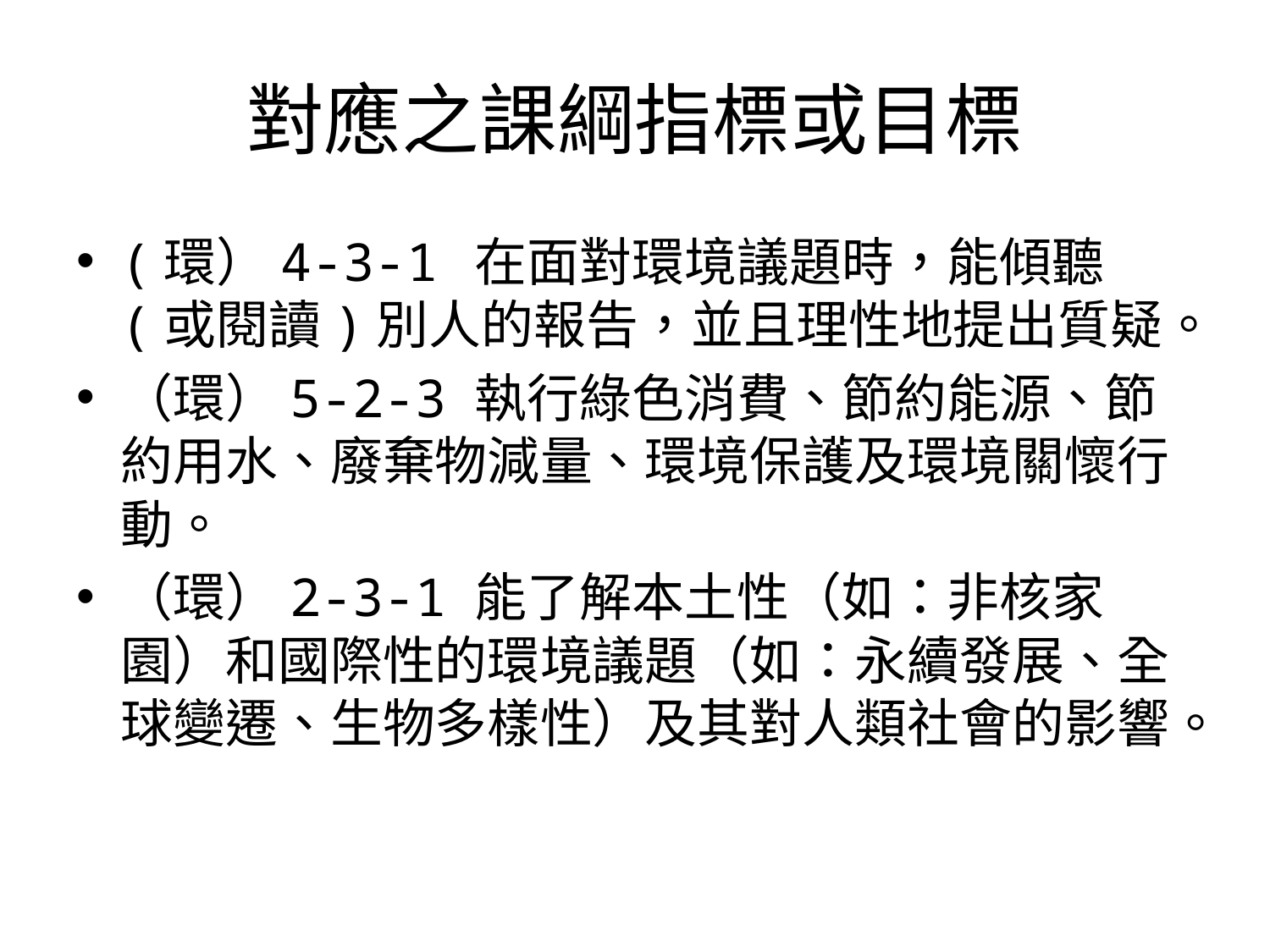

# 對應之課綱指標或目標
(環）4-3-1	在面對環境議題時，能傾聽(或閱讀)別人的報告，並且理性地提出質疑。
（環）5-2-3	執行綠色消費、節約能源、節約用水、廢棄物減量、環境保護及環境關懷行動。
（環）2-3-1	能了解本土性（如：非核家園）和國際性的環境議題（如：永續發展、全球變遷、生物多樣性）及其對人類社會的影響。